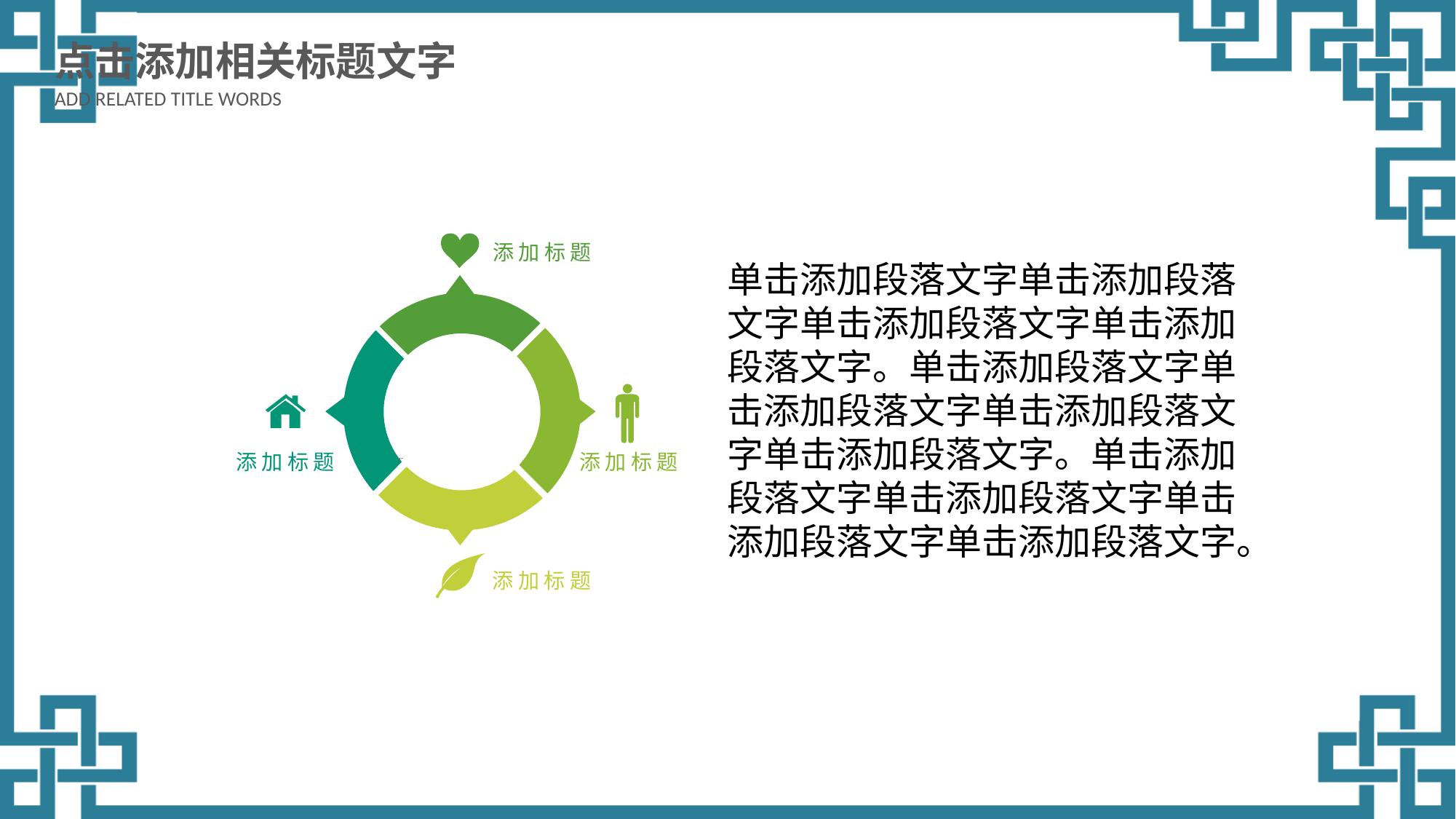

点击添加相关标题文字
ADD RELATED TITLE WORDS

添加标题
单击添加段落文字单击添加段落文字单击添加段落文字单击添加段落文字。单击添加段落文字单击添加段落文字单击添加段落文字单击添加段落文字。单击添加段落文字单击添加段落文字单击添加段落文字单击添加段落文字。

添加标题
添加标题

添加标题